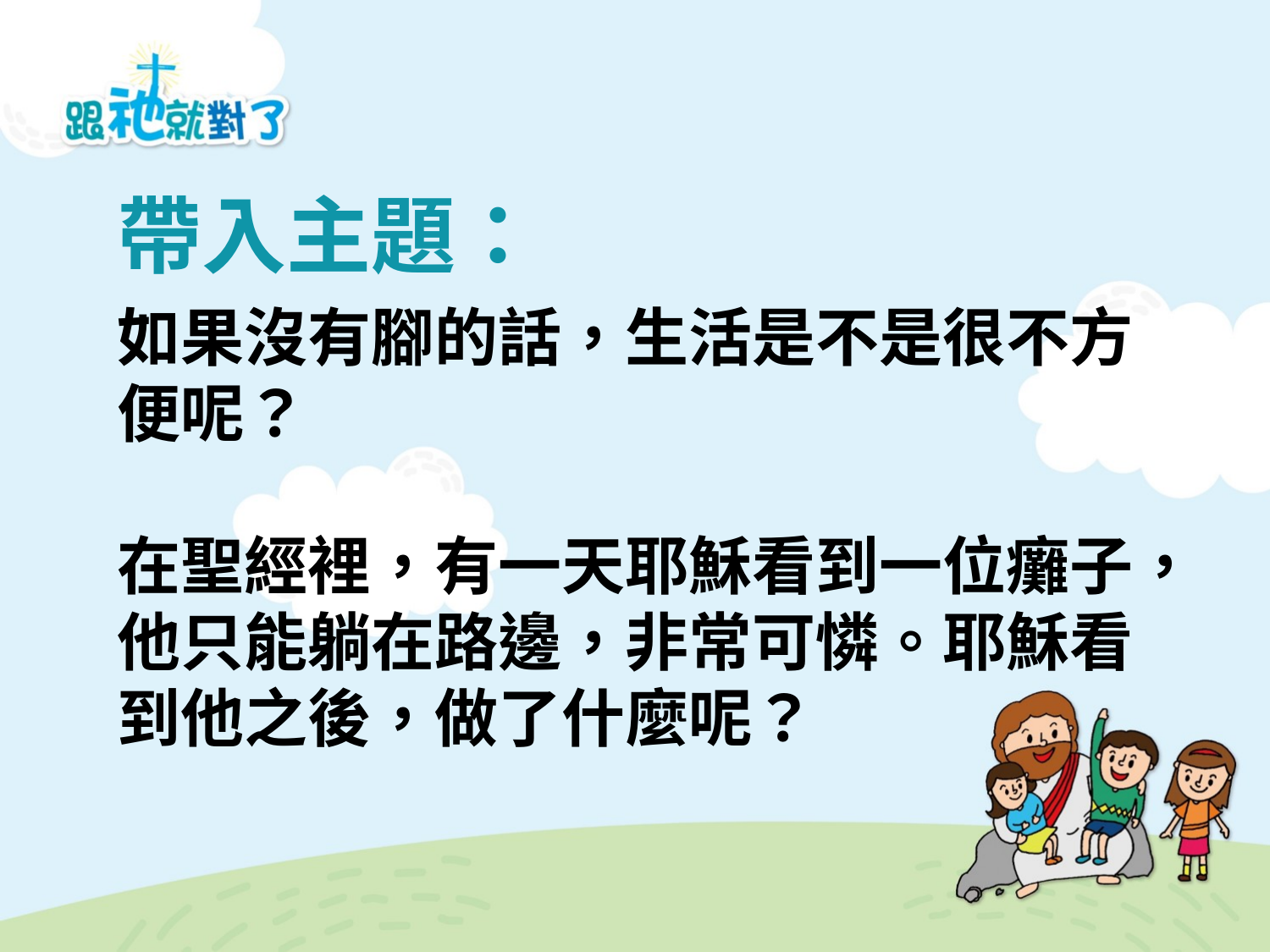

帶入主題：
如果沒有腳的話，生活是不是很不方便呢？

在聖經裡，有一天耶穌看到一位癱子，他只能躺在路邊，非常可憐。耶穌看到他之後，做了什麼呢？